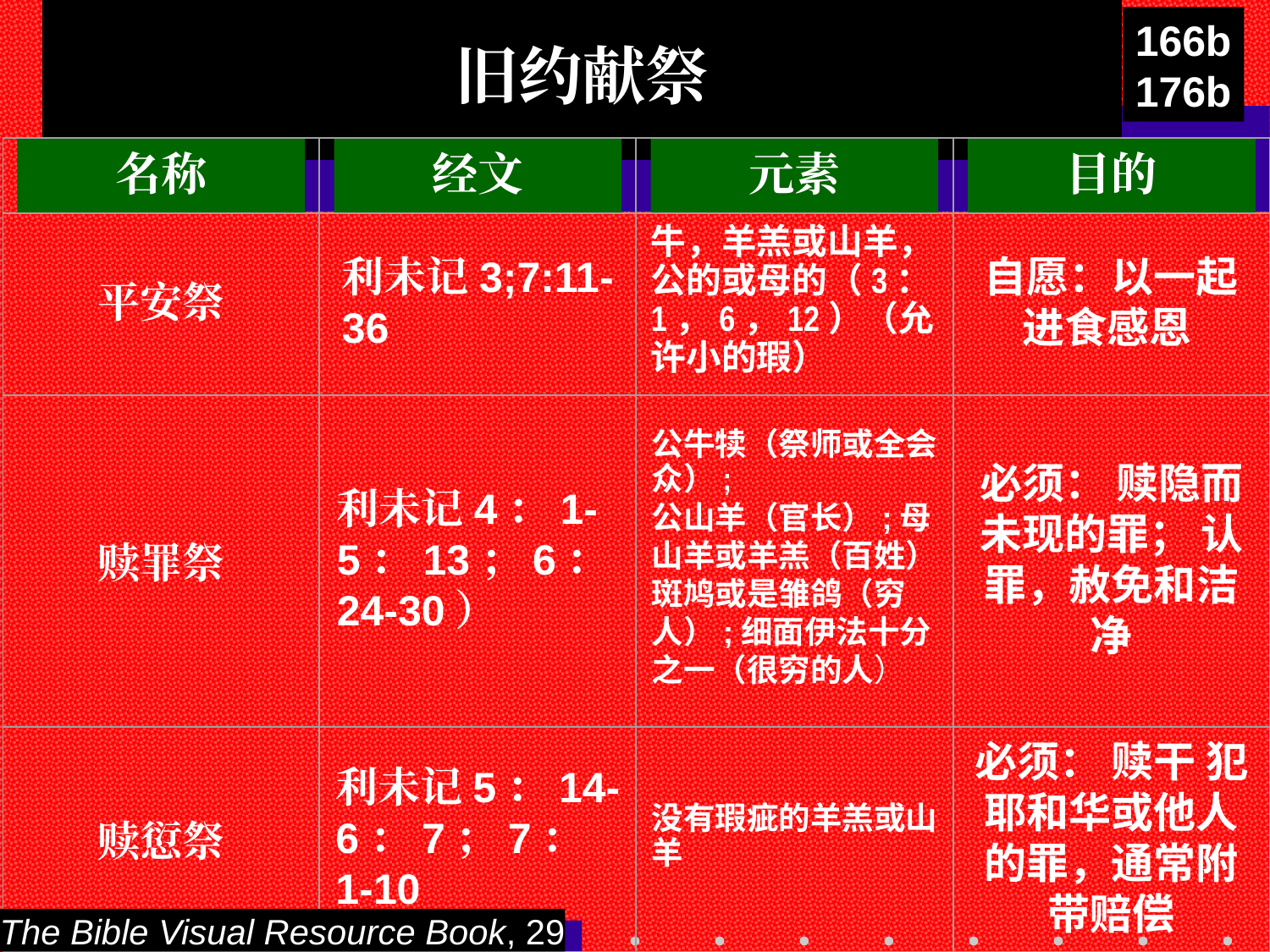

166b
176b
旧约献祭

名称

经文

元素

目的

平安祭

利未记3;7:11-36

牛，羊羔或山羊，公的或母的（3：1，6，12）（允许小的瑕）

自愿：以一起进食感恩

赎罪祭

利未记4：1-5：13；6：24-30）

公牛犊（祭师或全会众）;
公山羊（官长）;母山羊或羊羔（百姓）斑鸠或是雏鸽（穷人）;细面伊法十分之一（很穷的人）

必须： 赎隐而未现的罪； 认罪，赦免和洁净

赎愆祭

利未记5：14-6：7；7：1-10

没有瑕疵的羊羔或山羊

必须： 赎干 犯耶和华或他人的罪，通常附带赔偿
The Bible Visual Resource Book, 29